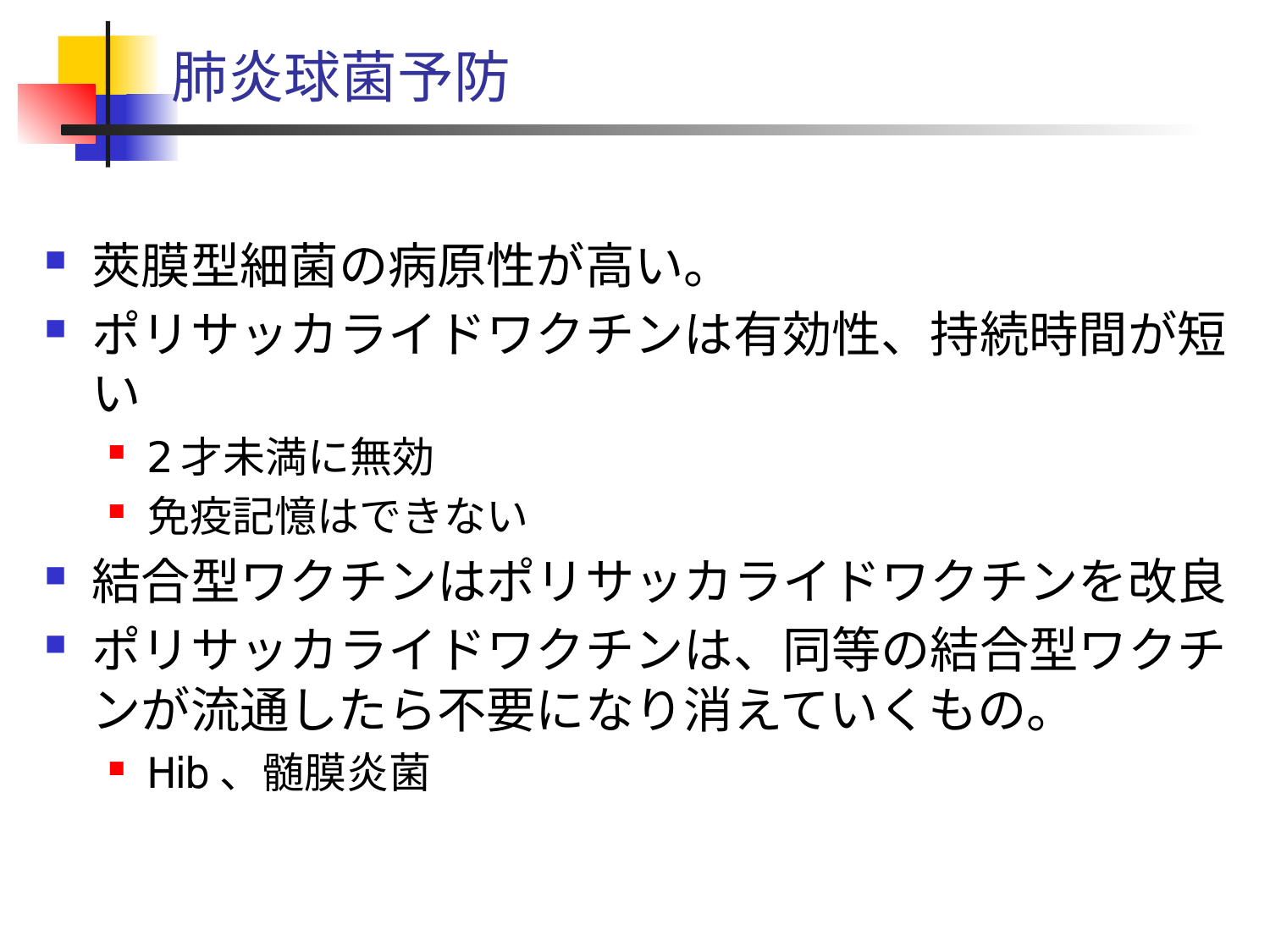

# 肺炎球菌予防

莢膜型細菌の病原性が高い。
ポリサッカライドワクチンは有効性、持続時間が短い
2才未満に無効
免疫記憶はできない
結合型ワクチンはポリサッカライドワクチンを改良
ポリサッカライドワクチンは、同等の結合型ワクチンが流通したら不要になり消えていくもの。
Hib、髄膜炎菌